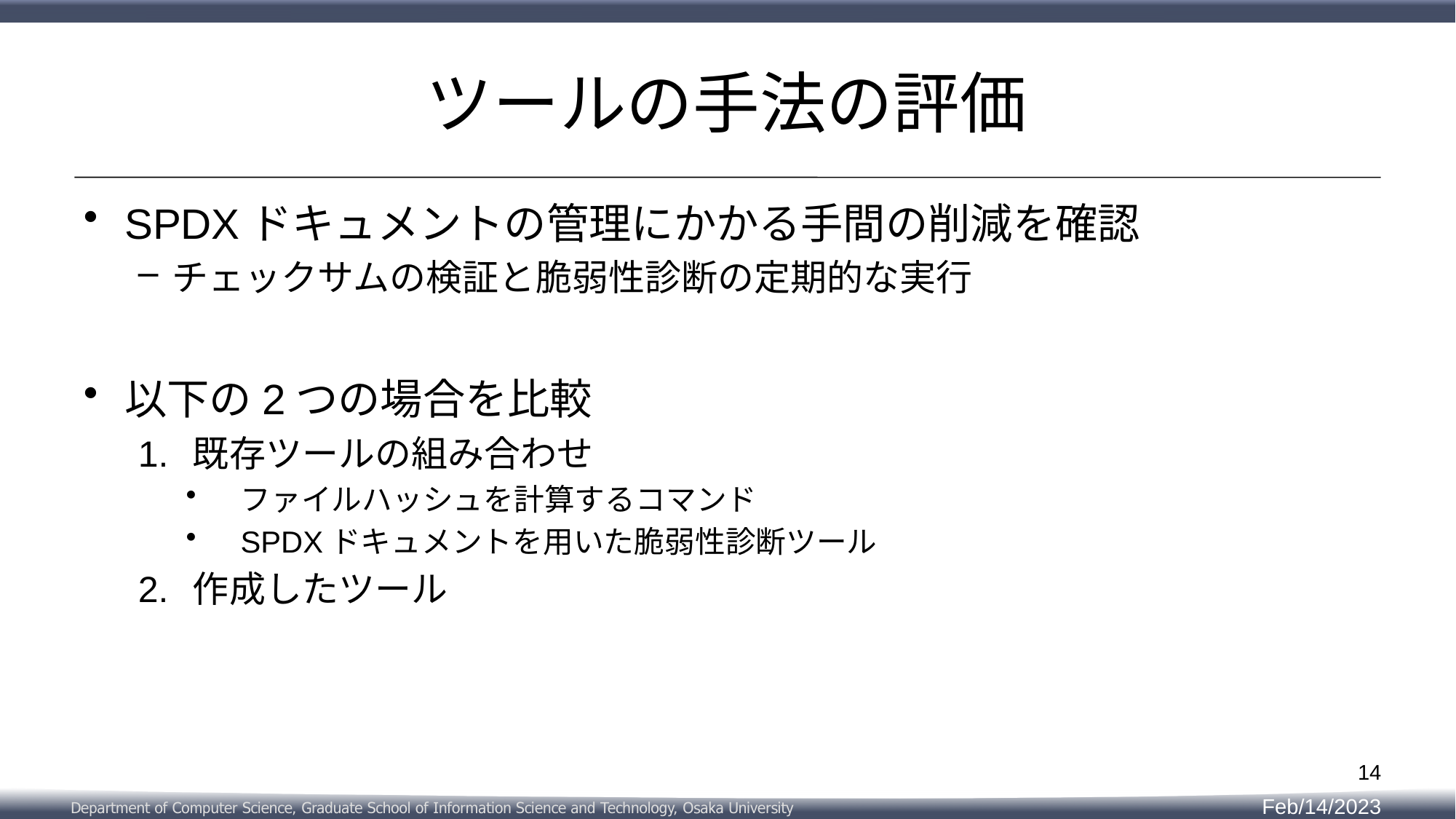

# ツールの手法の評価
SPDXドキュメントの管理にかかる手間の削減を確認
チェックサムの検証と脆弱性診断の定期的な実行

以下の2つの場合を比較
既存ツールの組み合わせ
ファイルハッシュを計算するコマンド
SPDXドキュメントを用いた脆弱性診断ツール
作成したツール
14
Feb/14/2023